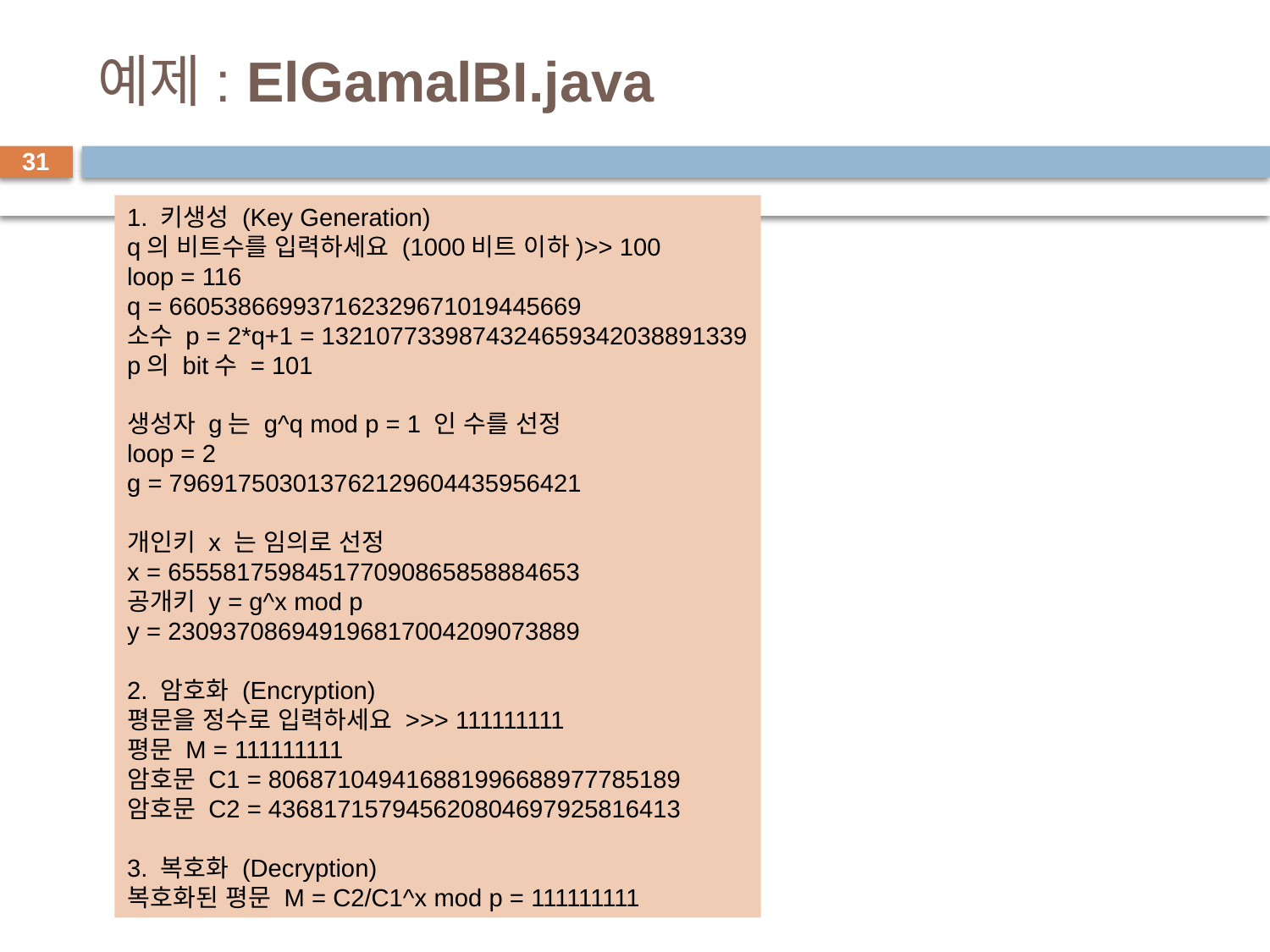

# 예제: ElGamalBI.java
31
1. 키생성 (Key Generation)
q의 비트수를 입력하세요 (1000비트 이하)>> 100
loop = 116
q = 660538669937162329671019445669
소수 p = 2*q+1 = 1321077339874324659342038891339
p의 bit수 = 101

생성자 g는 g^q mod p = 1 인 수를 선정
loop = 2
g = 796917503013762129604435956421

개인키 x 는 임의로 선정
x = 655581759845177090865858884653
공개키 y = g^x mod p
y = 230937086949196817004209073889

2. 암호화 (Encryption)
평문을 정수로 입력하세요 >>> 111111111
평문 M = 111111111
암호문 C1 = 806871049416881996688977785189
암호문 C2 = 436817157945620804697925816413

3. 복호화 (Decryption)
복호화된 평문 M = C2/C1^x mod p = 111111111